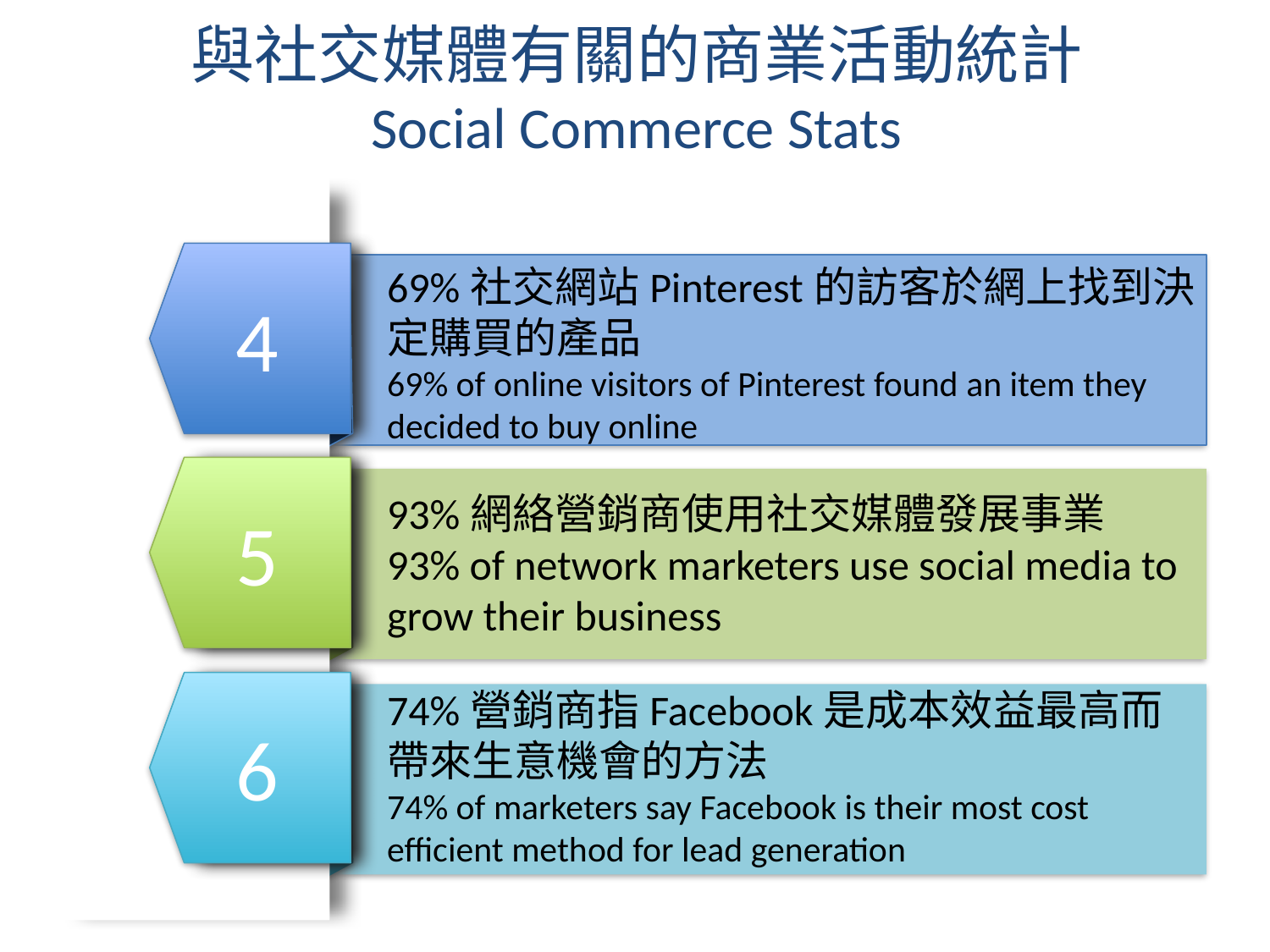

與社交媒體有關的商業活動統計
Social Commerce Stats

69%社交網站Pinterest的訪客於網上找到決定購買的產品
69% of online visitors of Pinterest found an item they decided to buy online

4
93%網絡營銷商使用社交媒體發展事業
93% of network marketers use social media to grow their business

5
74%營銷商指Facebook是成本效益最高而帶來生意機會的方法
74% of marketers say Facebook is their most cost efficient method for lead generation

6